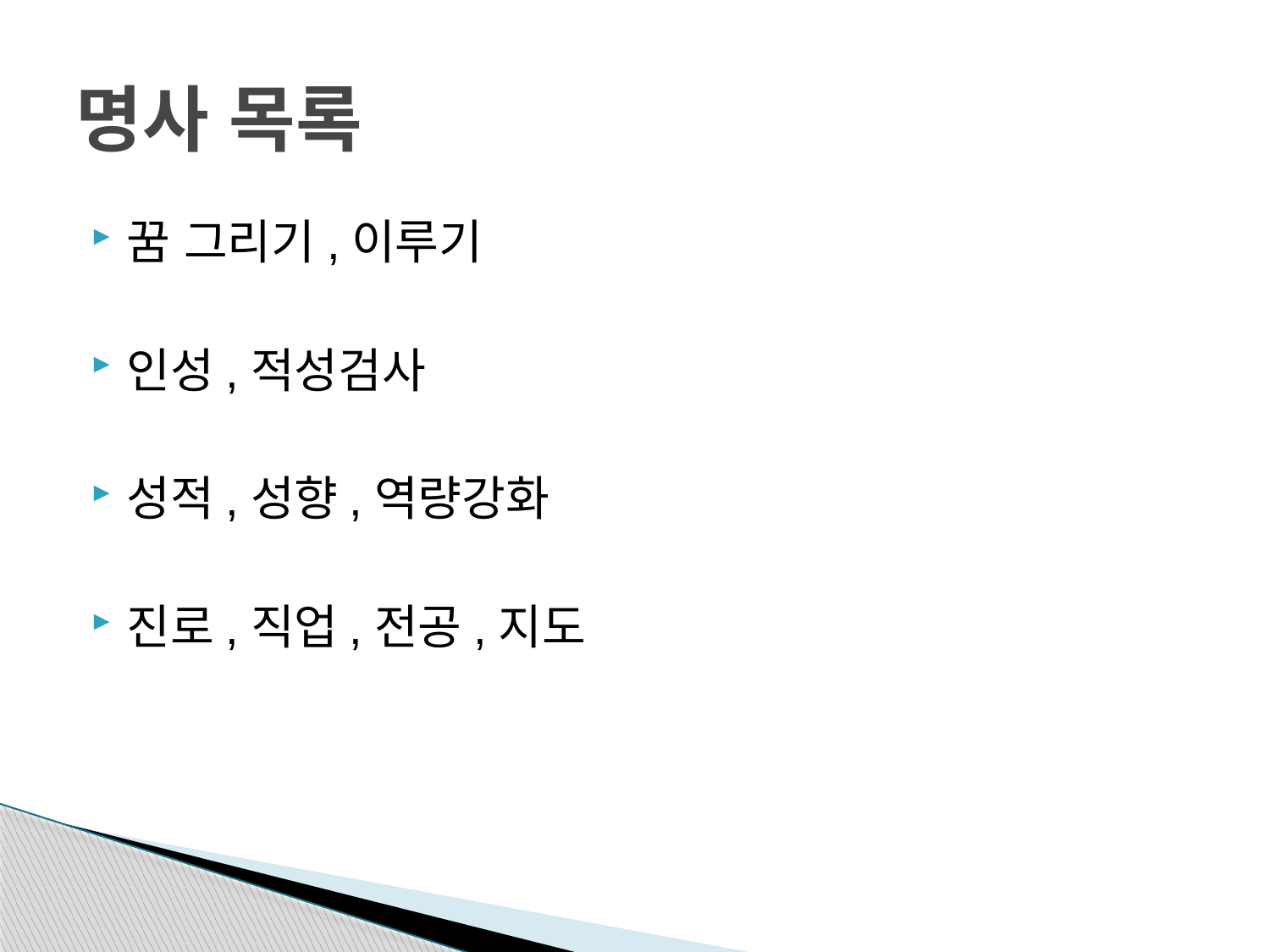

# 명사 목록
꿈 그리기,이루기

인성,적성검사

성적,성향,역량강화

진로,직업,전공,지도